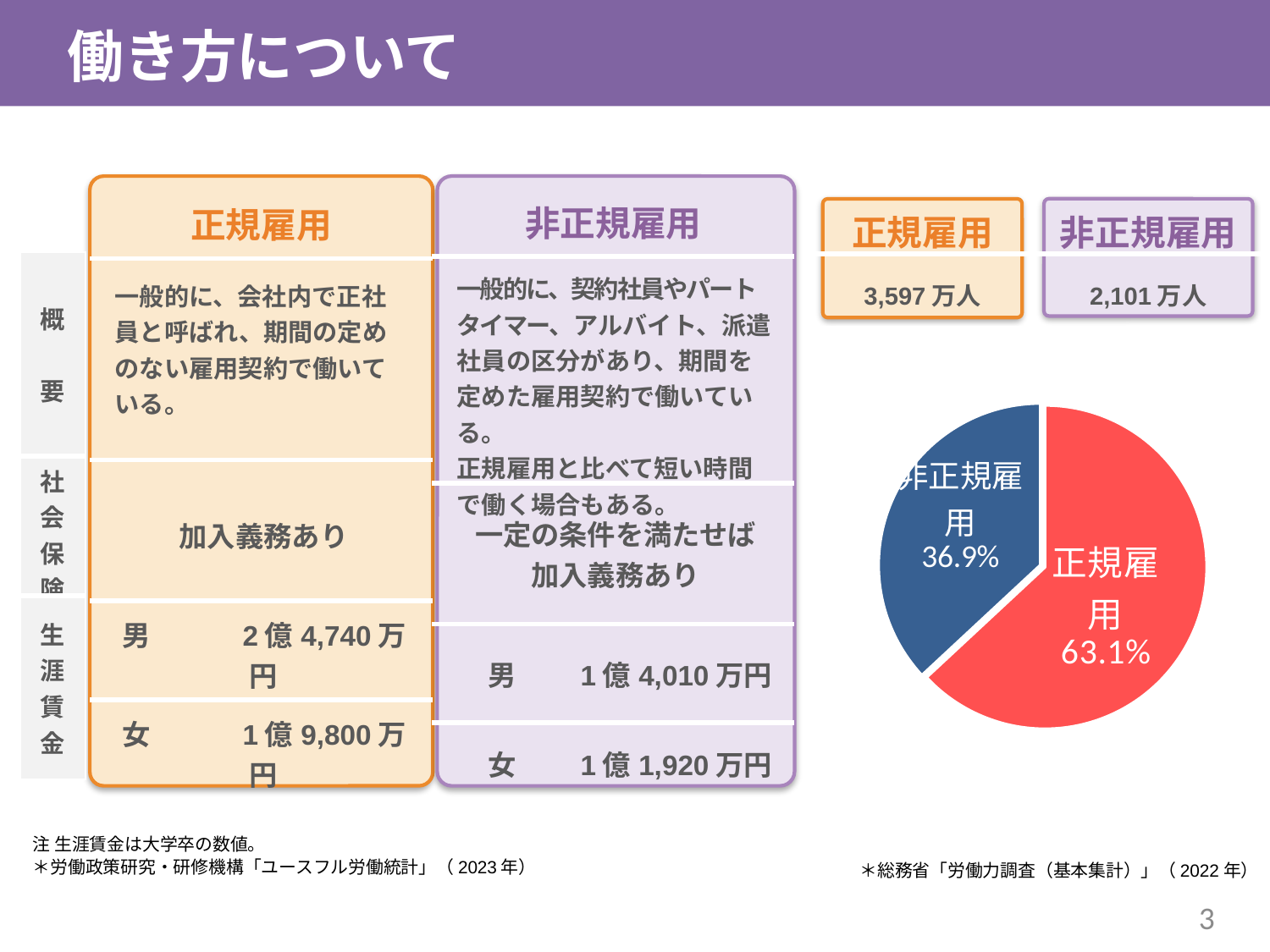

働き方について

| 非正規雇用 |
| --- |
| 一般的に、契約社員やパートタイマー、アルバイト、派遣社員の区分があり、期間を定めた雇用契約で働いている。 正規雇用と比べて短い時間で働く場合もある。 |
| 一定の条件を満たせば 加入義務あり |
| 男　　1億4,010万円 |
| 女　　1億1,920万円 |
| 正規雇用 |
| --- |
| 一般的に、会社内で正社員と呼ばれ、期間の定めのない雇用契約で働いている。 |
| 加入義務あり |
| 男　　　2億4,740万円 |
| 女　　　1億9,800万円 |
| 正規雇用 |
| --- |
| 3,597万人 |

| 非正規雇用 |
| --- |
| 2,101万人 |

| 概　要 |
| --- |
| 社会保険 |
| 生涯賃金 |

### Chart

| Category |  |
|---|---|
|  | None |
|  | None |
|  | None |
|  | None |
|  | None |
| 正規雇用 | 3588.0 |
| 非正規雇用 | 2101.0 |
注 生涯賃金は大学卒の数値。
＊労働政策研究・研修機構「ユースフル労働統計」（2023年）
＊総務省「労働力調査（基本集計）」（2022年）
3